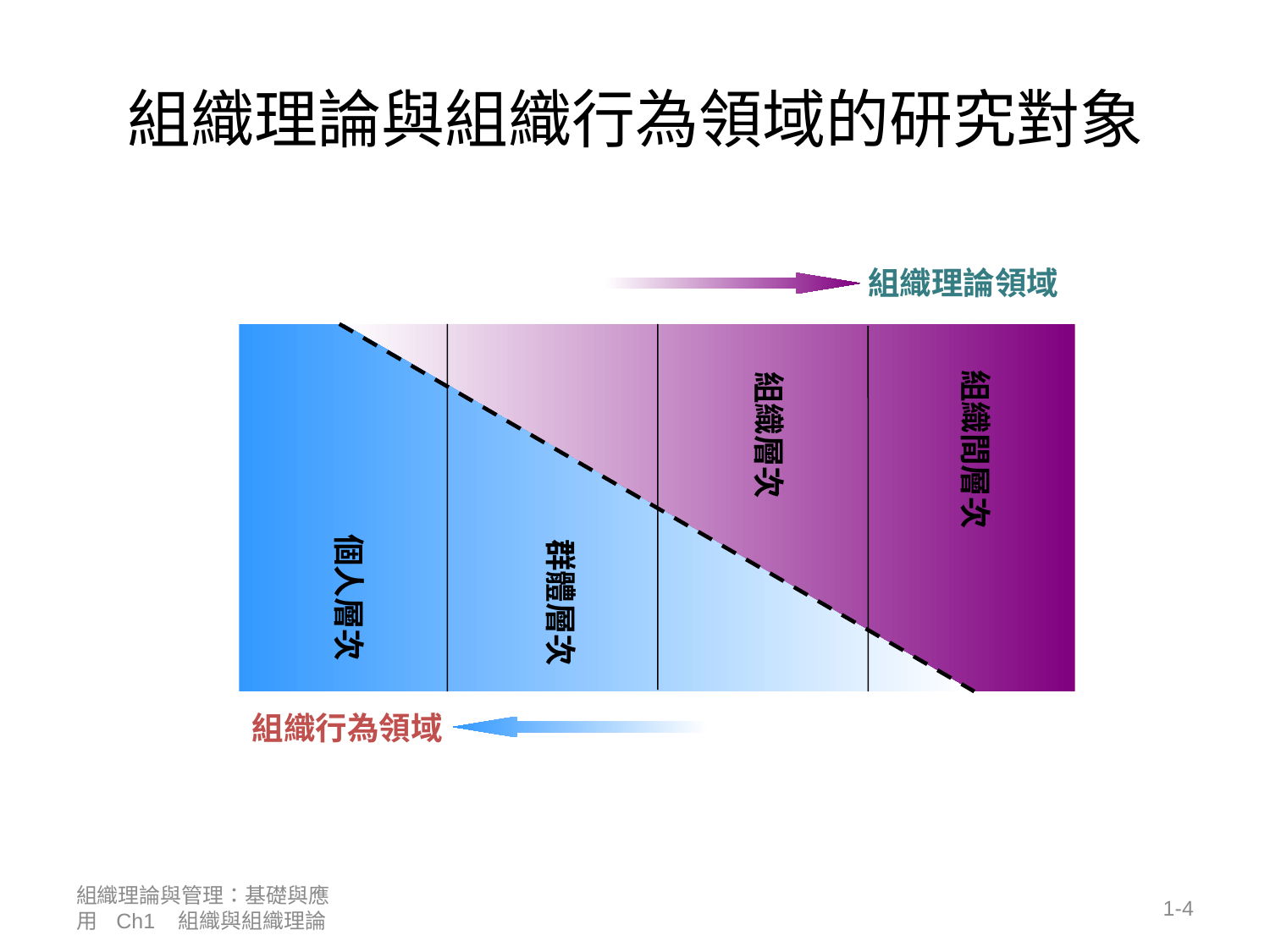

# 組織理論與組織行為領域的研究對象
組織理論領域

組織間層次
組織層次

個人層次
群體層次
組織行為領域

組織理論與管理：基礎與應用   Ch1   組織與組織理論
1-4